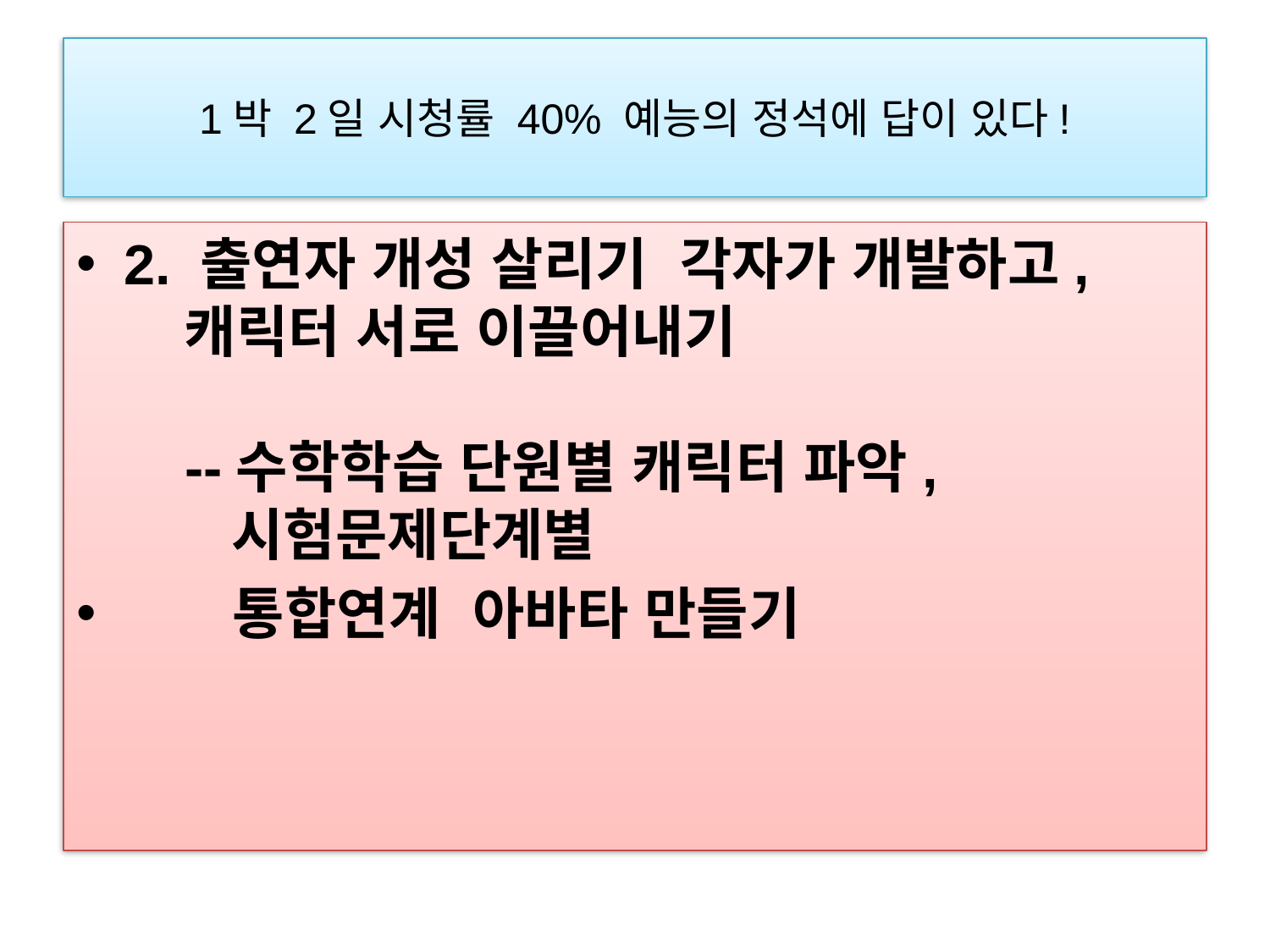

# 1박 2일 시청률 40% 예능의 정석에 답이 있다!
2. 출연자 개성 살리기  각자가 개발하고, 
   캐릭터 서로 이끌어내기
   --수학학습 단원별 캐릭터 파악,
      시험문제단계별
      통합연계  아바타 만들기